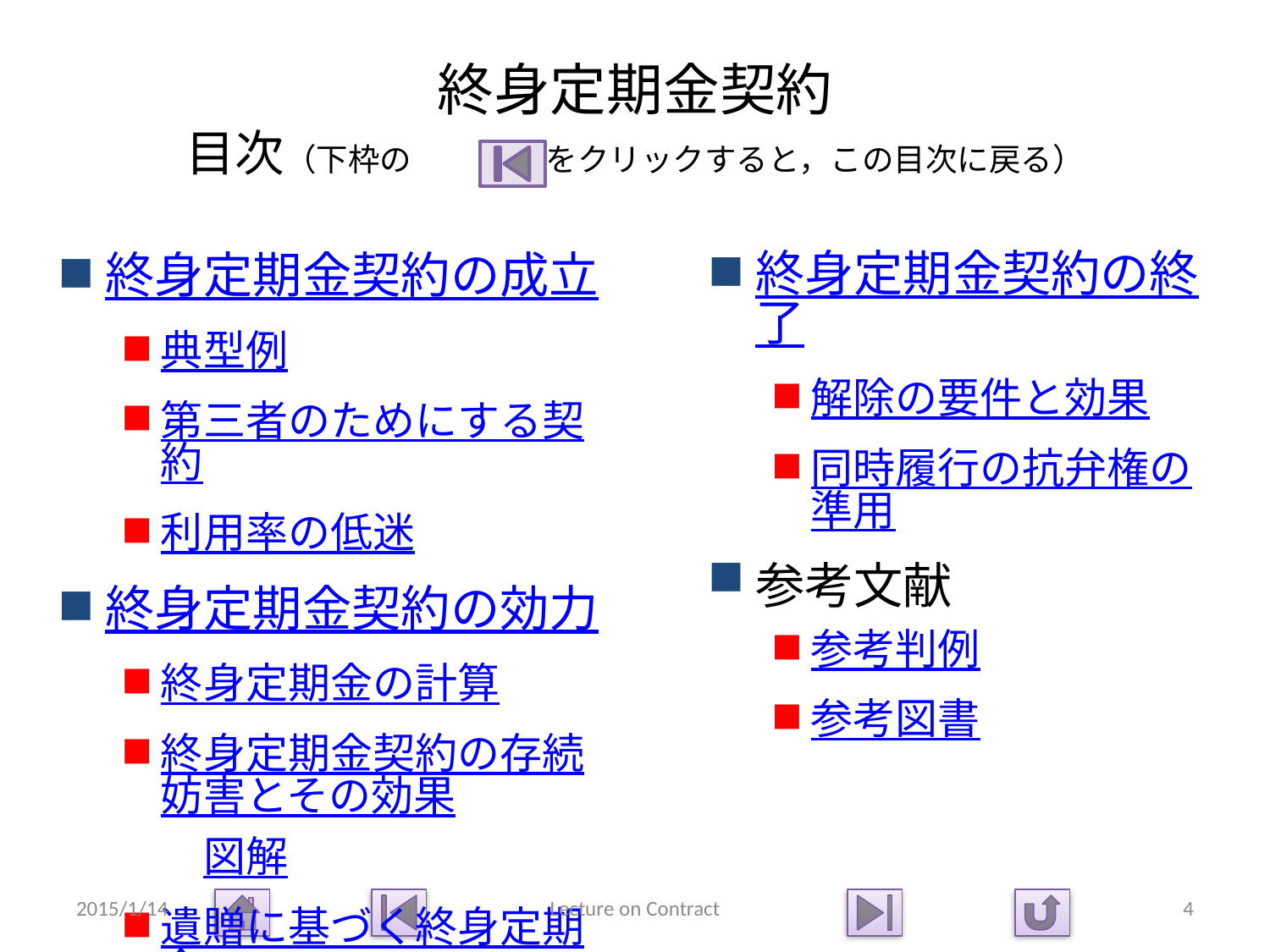

# 終身定期金契約 目次（下枠の　　　　 をクリックすると，この目次に戻る）

終身定期金契約の終了
解除の要件と効果
同時履行の抗弁権の準用
参考文献
参考判例
参考図書
終身定期金契約の成立
典型例
第三者のためにする契約
利用率の低迷
終身定期金契約の効力
終身定期金の計算
終身定期金契約の存続妨害とその効果　図解
遺贈に基づく終身定期金
2015/1/14
Lecture on Contract
4